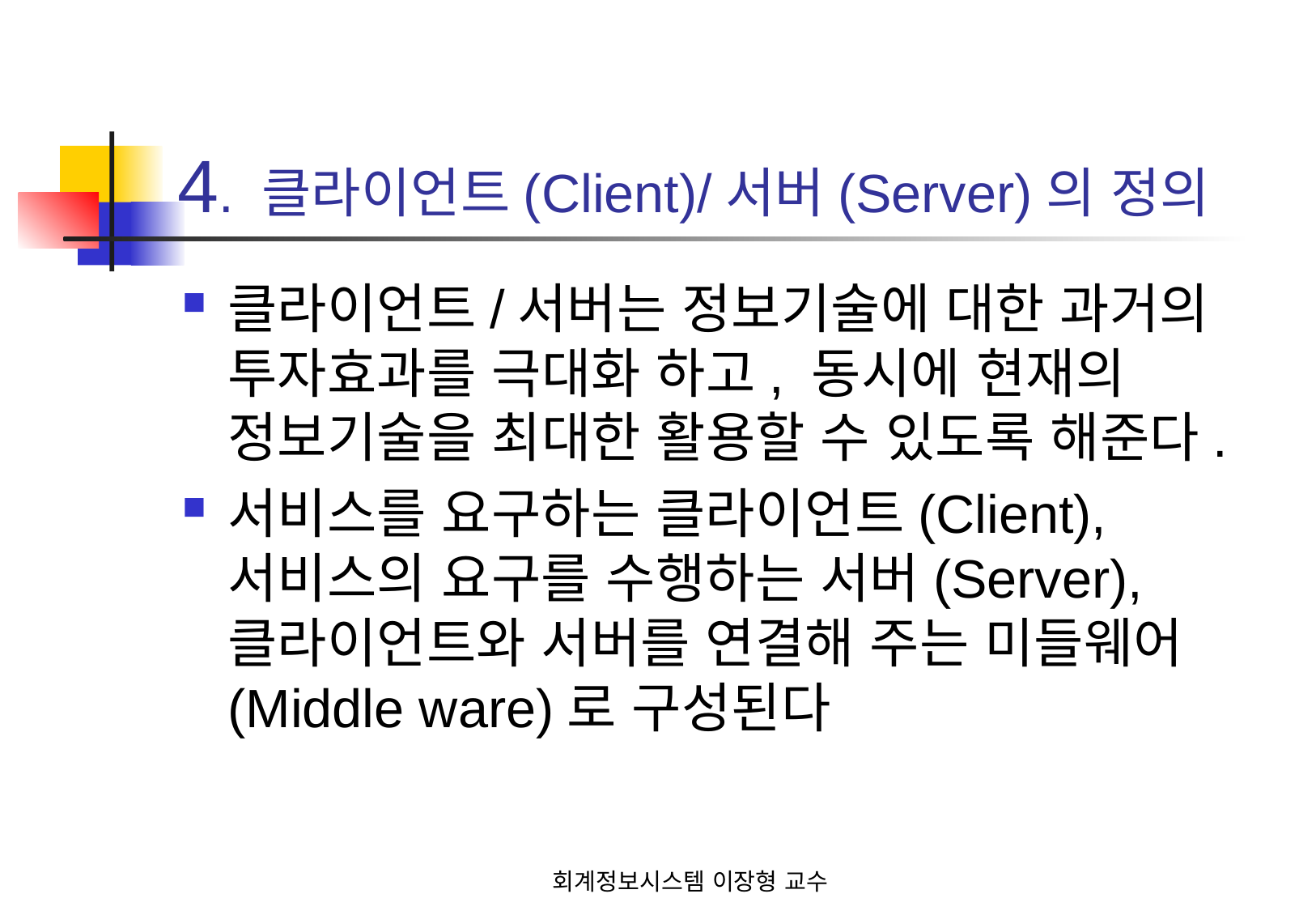

# 4. 클라이언트(Client)/서버(Server)의 정의
클라이언트/서버는 정보기술에 대한 과거의 투자효과를 극대화 하고, 동시에 현재의 정보기술을 최대한 활용할 수 있도록 해준다.
서비스를 요구하는 클라이언트(Client), 서비스의 요구를 수행하는 서버(Server), 클라이언트와 서버를 연결해 주는 미들웨어(Middle ware)로 구성된다
회계정보시스템 이장형 교수